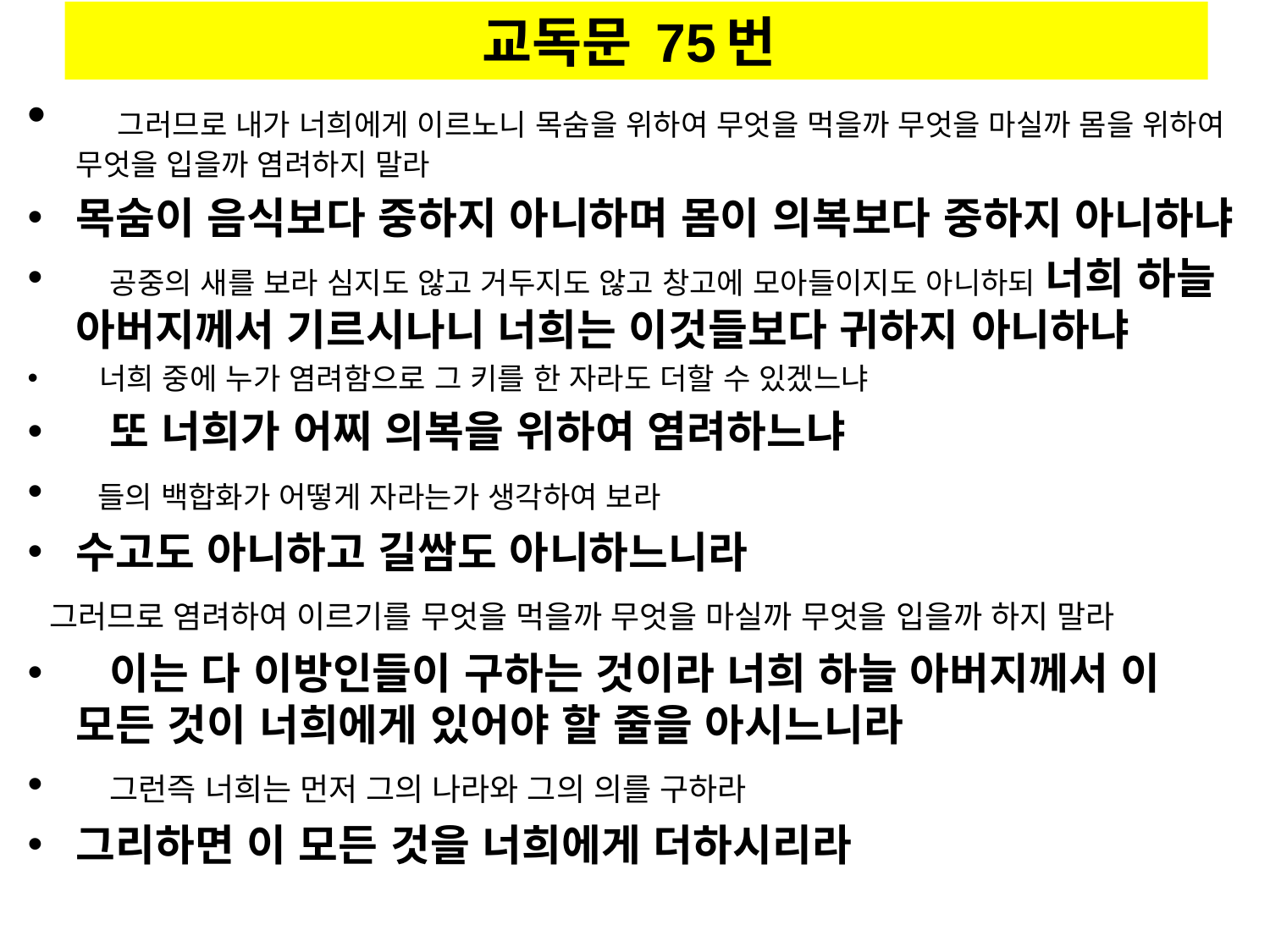

# 교독문 75번
  그러므로 내가 너희에게 이르노니 목숨을 위하여 무엇을 먹을까 무엇을 마실까 몸을 위하여 무엇을 입을까 염려하지 말라
목숨이 음식보다 중하지 아니하며 몸이 의복보다 중하지 아니하냐
  공중의 새를 보라 심지도 않고 거두지도 않고 창고에 모아들이지도 아니하되 너희 하늘 아버지께서 기르시나니 너희는 이것들보다 귀하지 아니하냐
  너희 중에 누가 염려함으로 그 키를 한 자라도 더할 수 있겠느냐
  또 너희가 어찌 의복을 위하여 염려하느냐
 들의 백합화가 어떻게 자라는가 생각하여 보라
수고도 아니하고 길쌈도 아니하느니라
 그러므로 염려하여 이르기를 무엇을 먹을까 무엇을 마실까 무엇을 입을까 하지 말라
  이는 다 이방인들이 구하는 것이라 너희 하늘 아버지께서 이 모든 것이 너희에게 있어야 할 줄을 아시느니라
  그런즉 너희는 먼저 그의 나라와 그의 의를 구하라
그리하면 이 모든 것을 너희에게 더하시리라